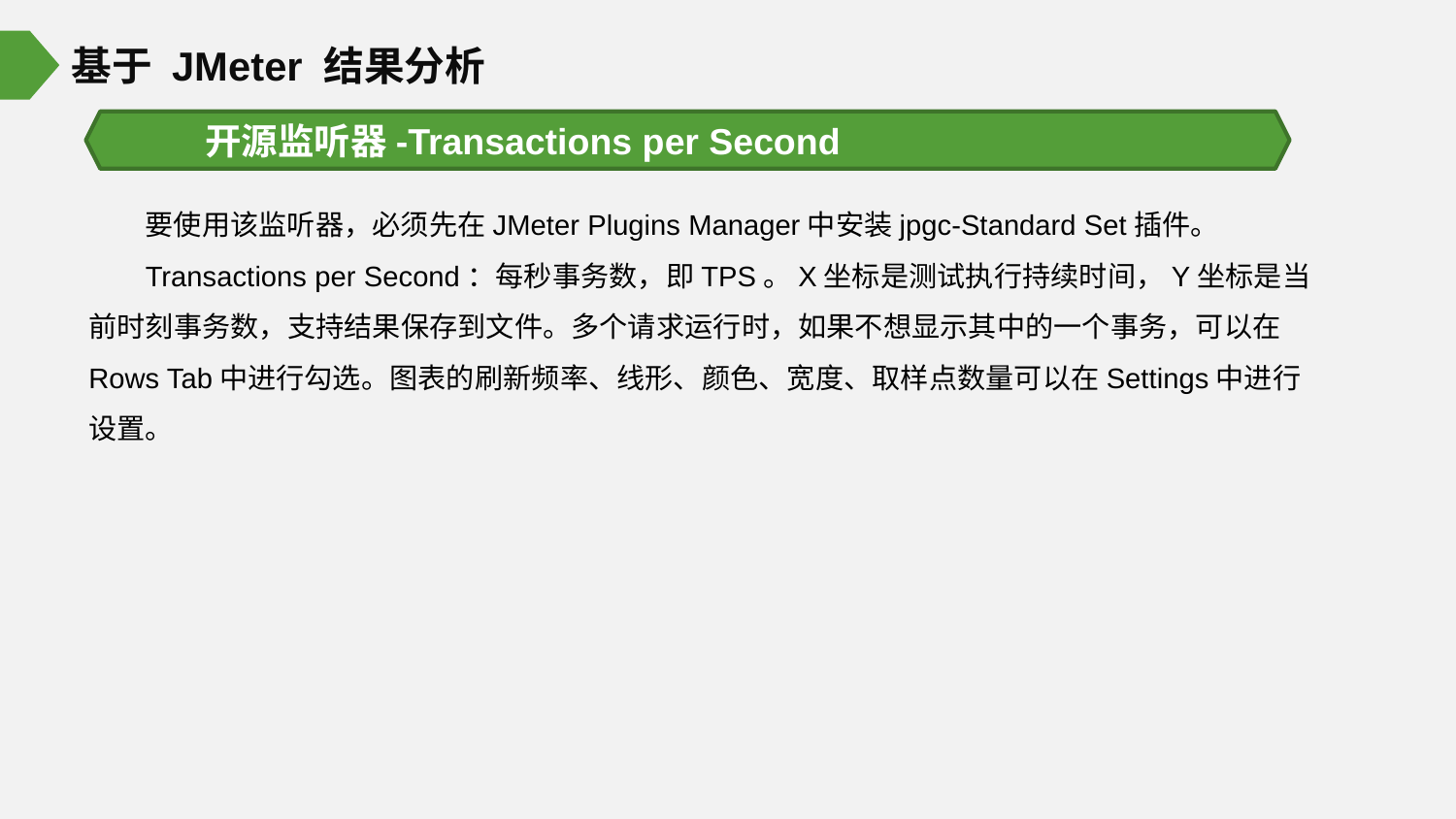

基于 JMeter 结果分析
开源监听器-Transactions per Second
要使用该监听器，必须先在JMeter Plugins Manager中安装jpgc-Standard Set插件。
Transactions per Second：每秒事务数，即TPS。X坐标是测试执行持续时间，Y坐标是当前时刻事务数，支持结果保存到文件。多个请求运行时，如果不想显示其中的一个事务，可以在Rows Tab中进行勾选。图表的刷新频率、线形、颜色、宽度、取样点数量可以在Settings中进行设置。